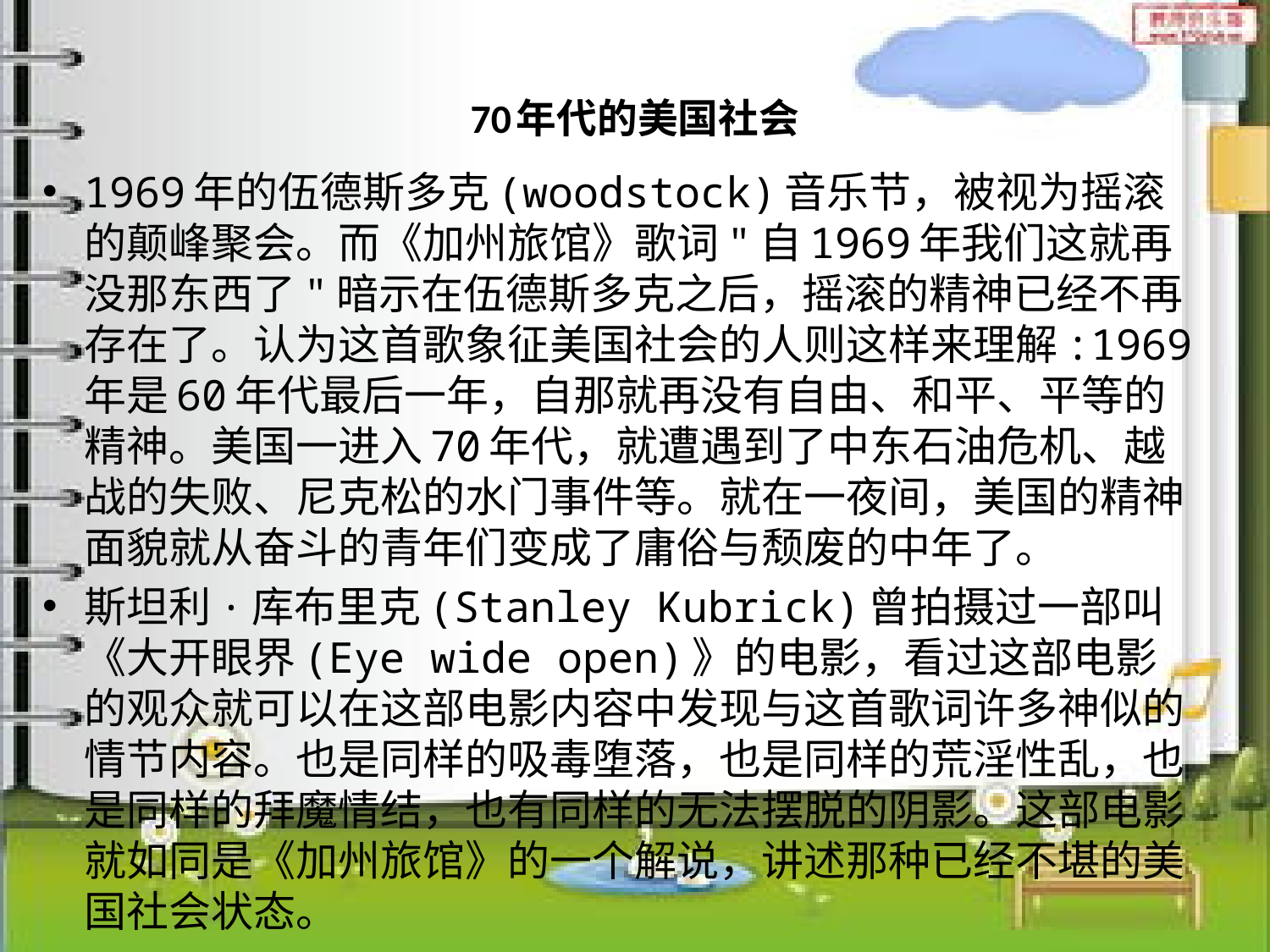

# 70年代的美国社会
1969年的伍德斯多克(woodstock)音乐节，被视为摇滚的颠峰聚会。而《加州旅馆》歌词"自1969年我们这就再没那东西了"暗示在伍德斯多克之后，摇滚的精神已经不再存在了。认为这首歌象征美国社会的人则这样来理解:1969年是60年代最后一年，自那就再没有自由、和平、平等的精神。美国一进入70年代，就遭遇到了中东石油危机、越战的失败、尼克松的水门事件等。就在一夜间，美国的精神面貌就从奋斗的青年们变成了庸俗与颓废的中年了。
斯坦利·库布里克(Stanley Kubrick)曾拍摄过一部叫《大开眼界(Eye wide open)》的电影，看过这部电影的观众就可以在这部电影内容中发现与这首歌词许多神似的情节内容。也是同样的吸毒堕落，也是同样的荒淫性乱，也是同样的拜魔情结，也有同样的无法摆脱的阴影。这部电影就如同是《加州旅馆》的一个解说，讲述那种已经不堪的美国社会状态。